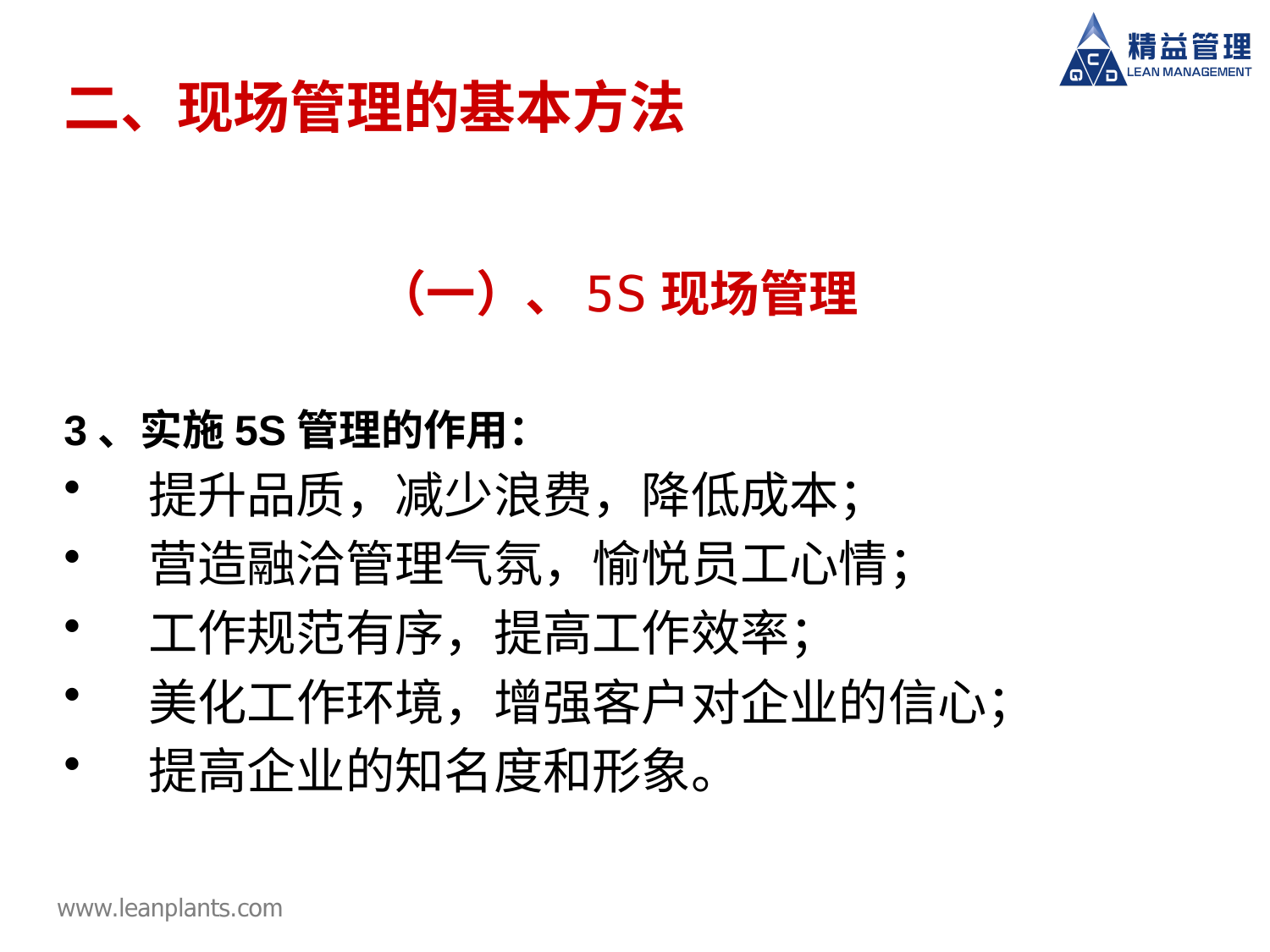

# 二、现场管理的基本方法
（一）、5S现场管理
3、实施5S管理的作用：
提升品质，减少浪费，降低成本；
营造融洽管理气氛，愉悦员工心情；
工作规范有序，提高工作效率；
美化工作环境，增强客户对企业的信心；
提高企业的知名度和形象。